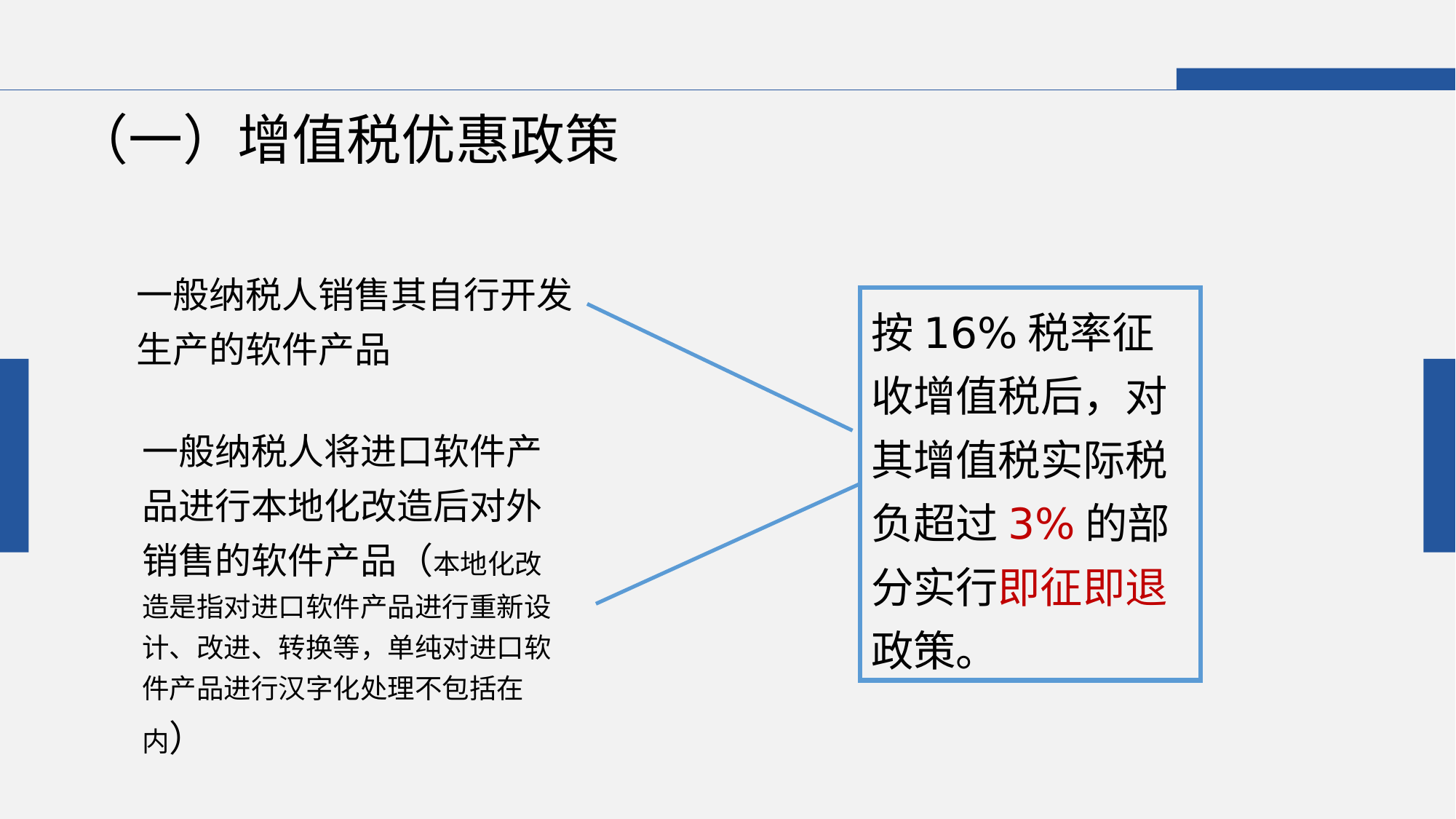

（一）增值税优惠政策
一般纳税人销售其自行开发生产的软件产品
按16%税率征收增值税后，对其增值税实际税负超过3%的部分实行即征即退政策。

一般纳税人将进口软件产品进行本地化改造后对外销售的软件产品（本地化改造是指对进口软件产品进行重新设计、改进、转换等，单纯对进口软件产品进行汉字化处理不包括在内）